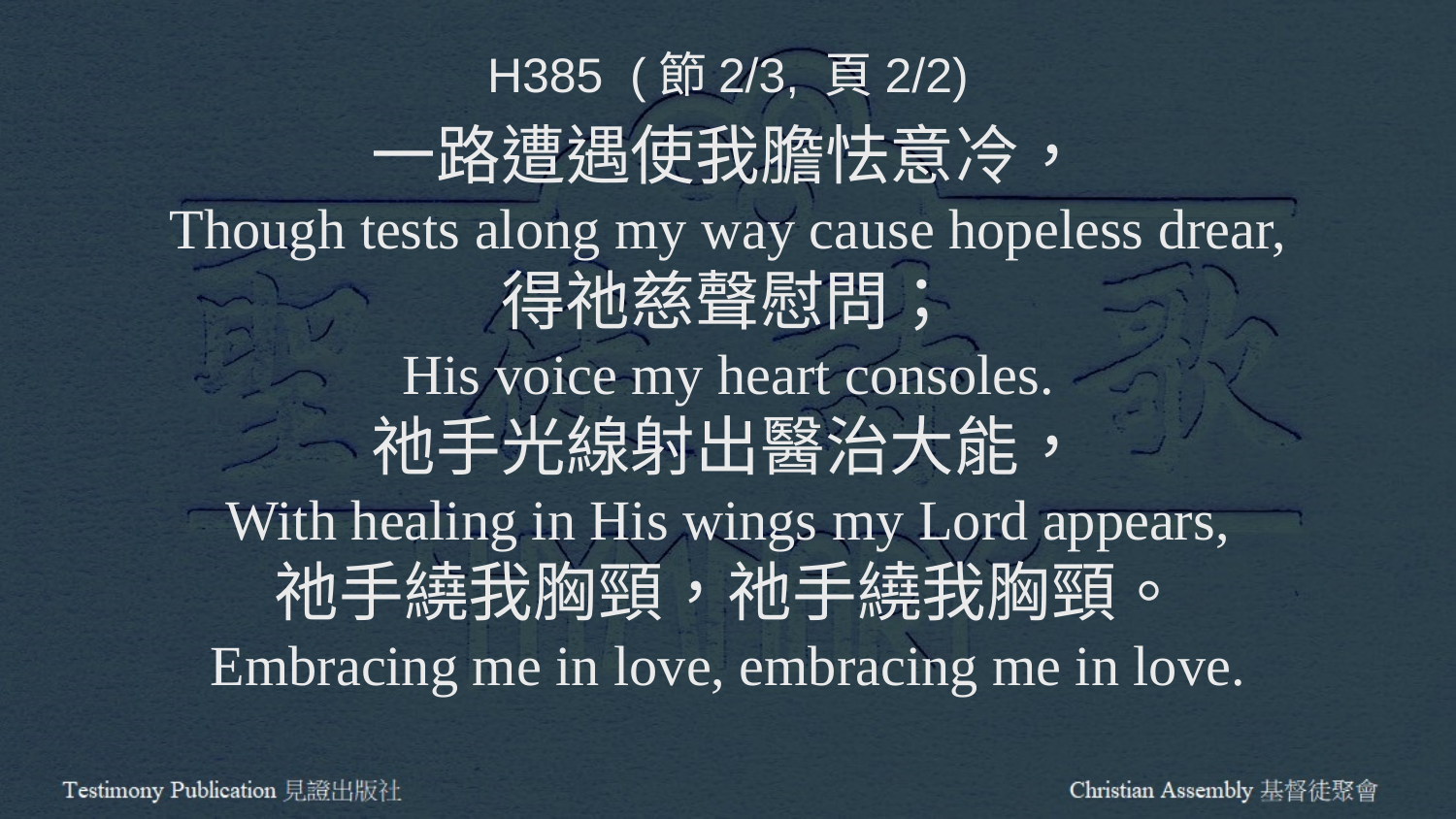

H385  (節2/3, 頁2/2)
一路遭遇使我膽怯意冷，
Though tests along my way cause hopeless drear,
得祂慈聲慰問；
His voice my heart consoles.
祂手光線射出醫治大能，
With healing in His wings my Lord appears,
祂手繞我胸頸，祂手繞我胸頸。
Embracing me in love, embracing me in love.